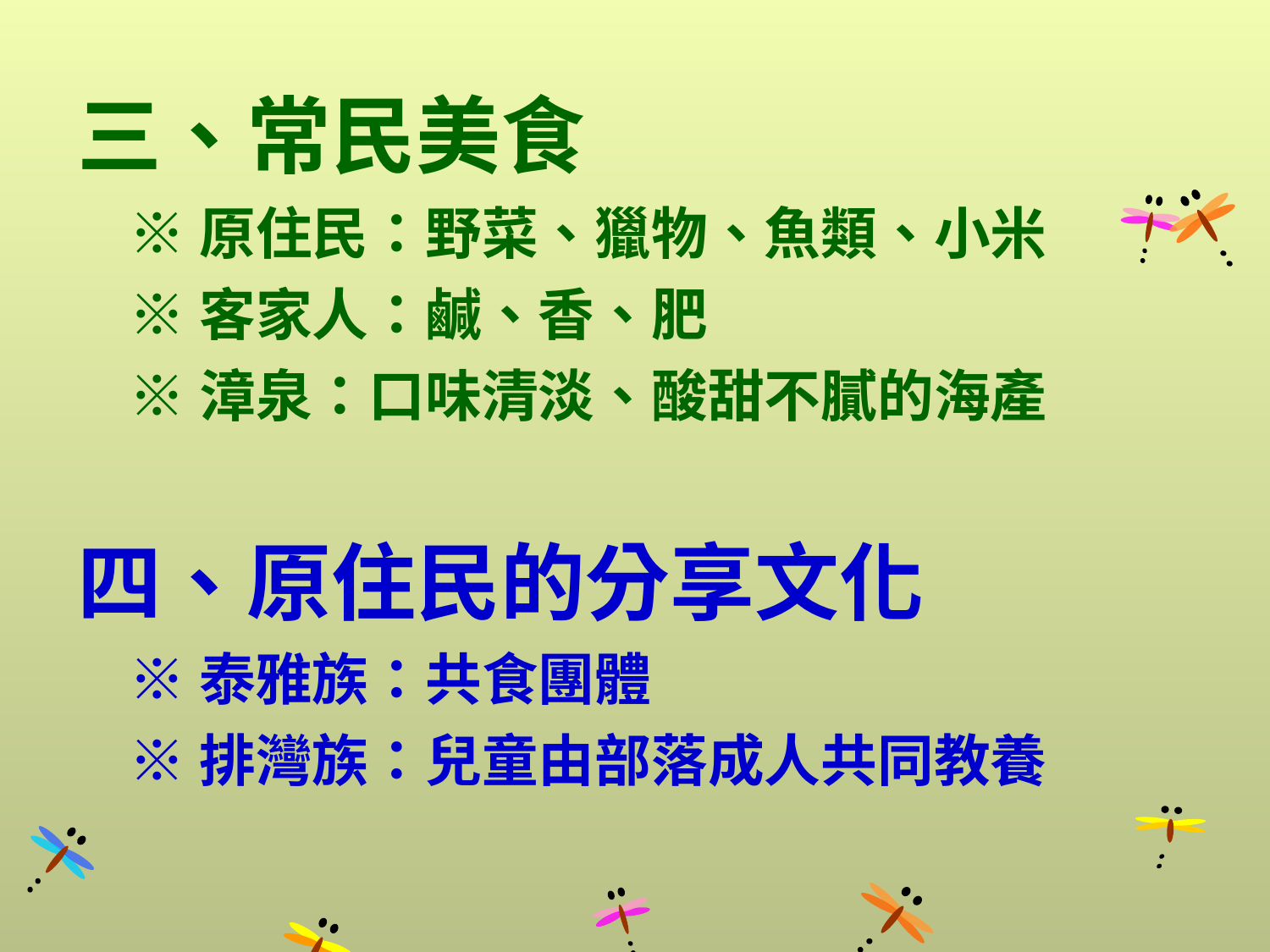

三、常民美食
    ※原住民：野菜、獵物、魚類、小米
    ※客家人：鹹、香、肥
    ※漳泉：口味清淡、酸甜不膩的海產

四、原住民的分享文化
    ※泰雅族：共食團體
    ※排灣族：兒童由部落成人共同教養